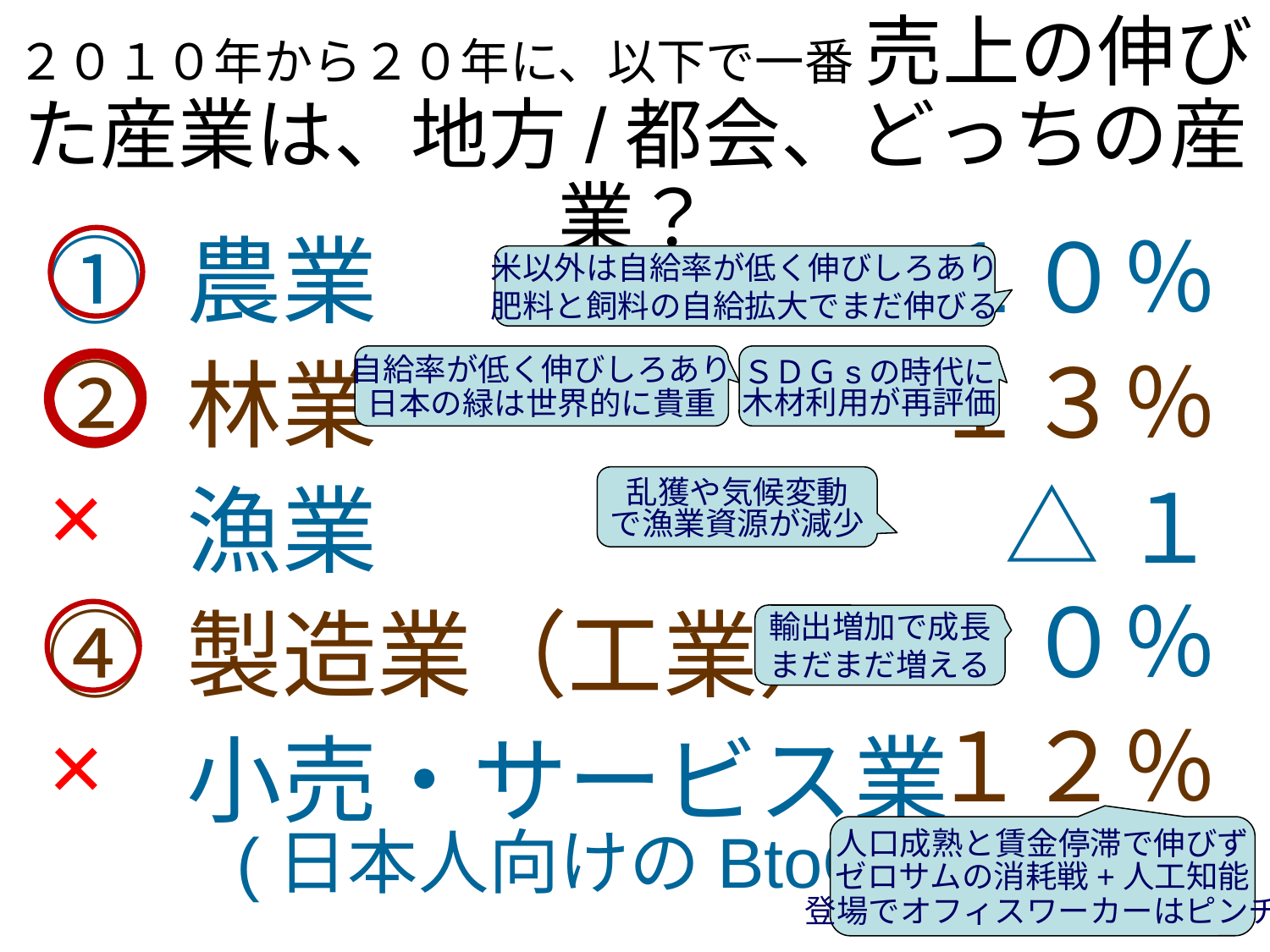

２０１０年から２０年に、以下で一番 売上の伸びた産業は、地方/都会、どっちの産業？
１０％
１３％
△１０％
１２％
△０.2％
① 農業
② 林業
③ 漁業
④ 製造業（工業）
⑤ 小売・サービス業
　　  (日本人向けのBtoC)

米以外は自給率が低く伸びしろあり
肥料と飼料の自給拡大でまだ伸びる
自給率が低く伸びしろあり
日本の緑は世界的に貴重
ＳＤＧsの時代に
木材利用が再評価

乱獲や気候変動
で漁業資源が減少
×

輸出増加で成長
まだまだ増える
×
人口成熟と賃金停滞で伸びず
ゼロサムの消耗戦+人工知能
登場でオフィスワーカーはピンチ